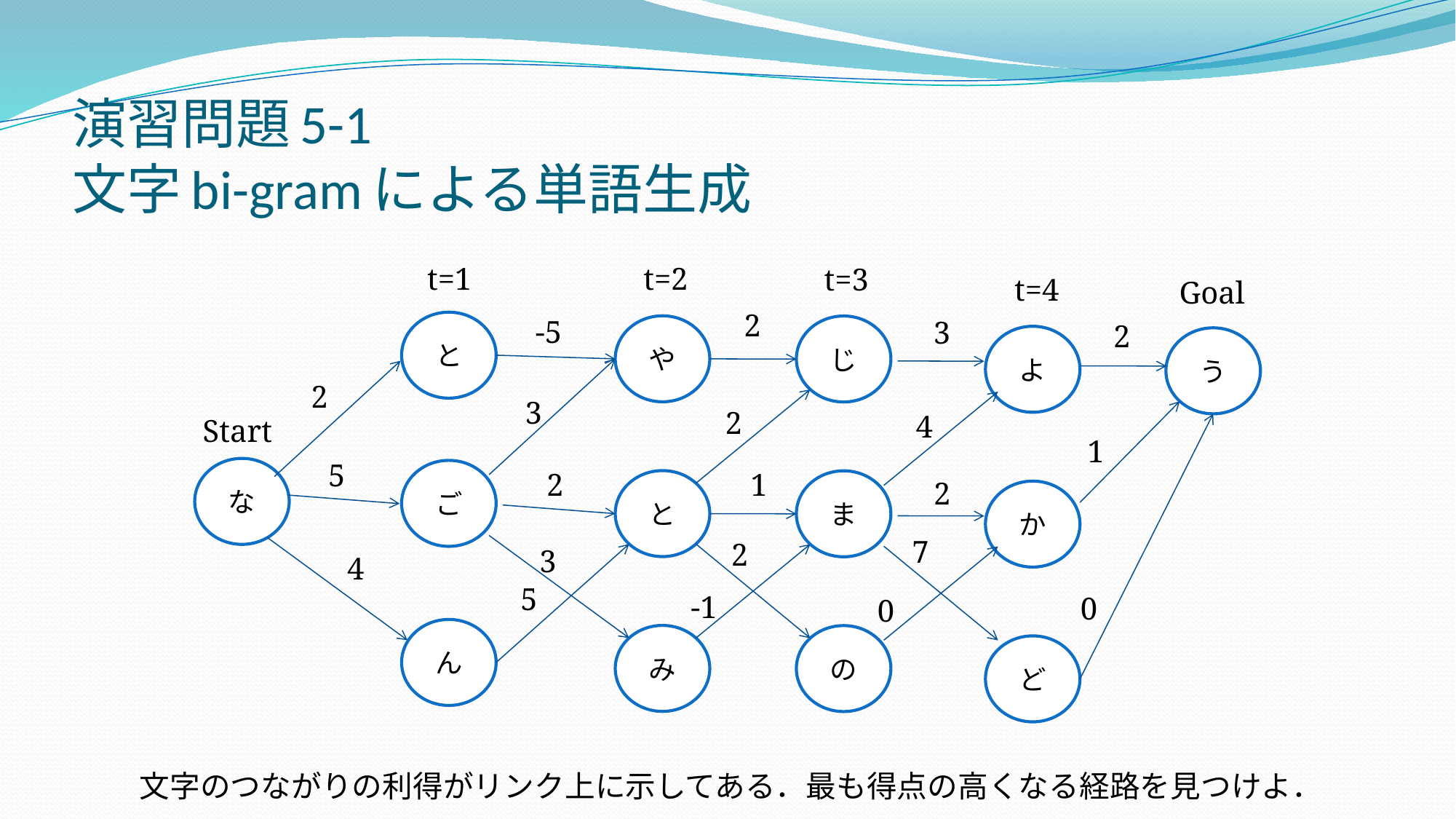

# 演習問題5-1 文字bi-gramによる単語生成
t=1
t=2
t=3
t=4
Goal
2
-5
3
2
と
や
じ
よ
う
2
3
2
4
Start
1
5
な
ご
2
1
2
と
ま
か
7
2
3
4
5
-1
0
0
ん
み
の
ど
文字のつながりの利得がリンク上に示してある．最も得点の高くなる経路を見つけよ．